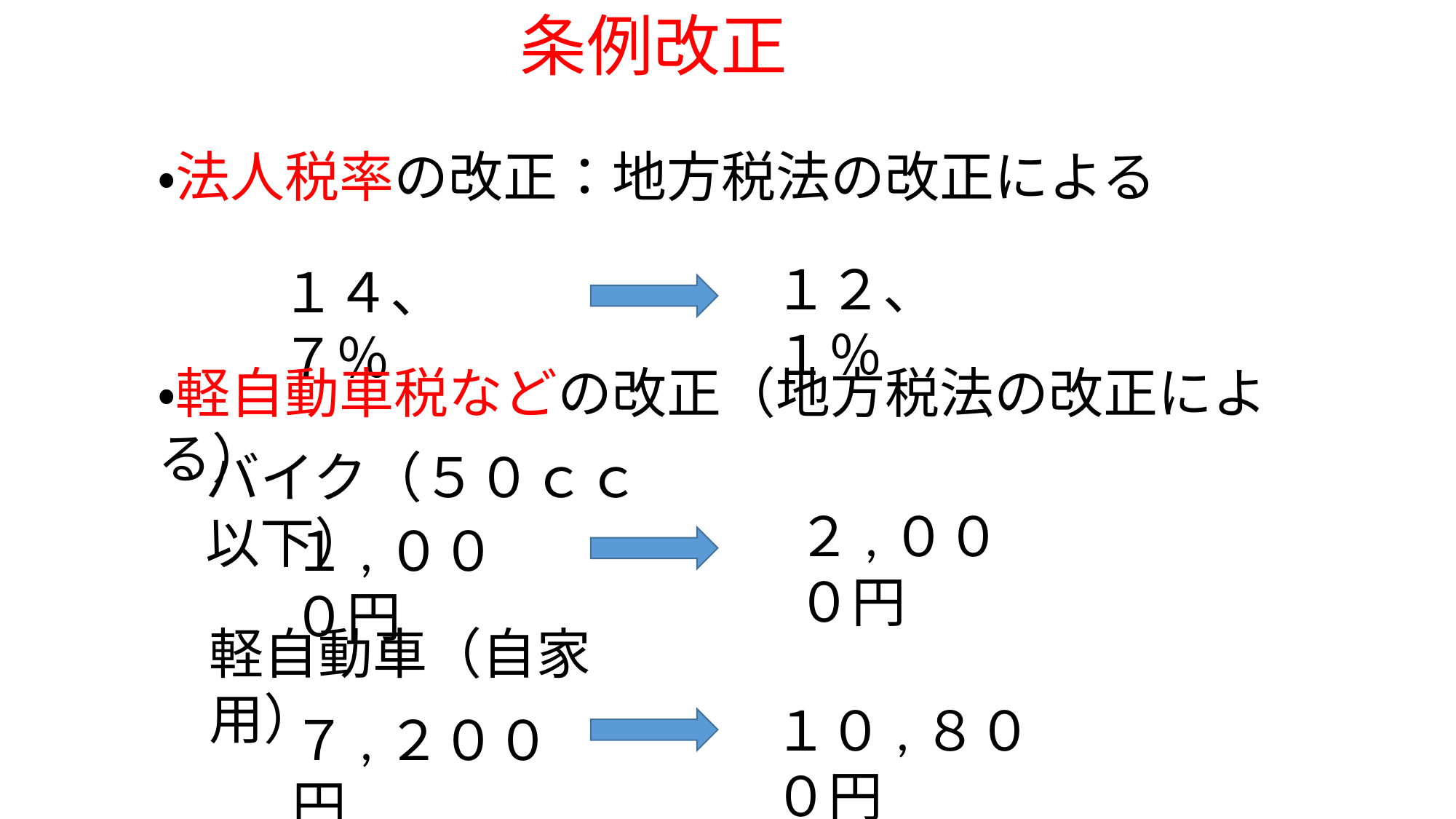

# 条例改正

・法人税率の改正：地方税法の改正による
１２、１％
１４、７％

・軽自動車税などの改正（地方税法の改正による）
バイク（５０ｃｃ以下）
２,０００円
１,０００円

軽自動車（自家用）
１０,８００円
７,２００円